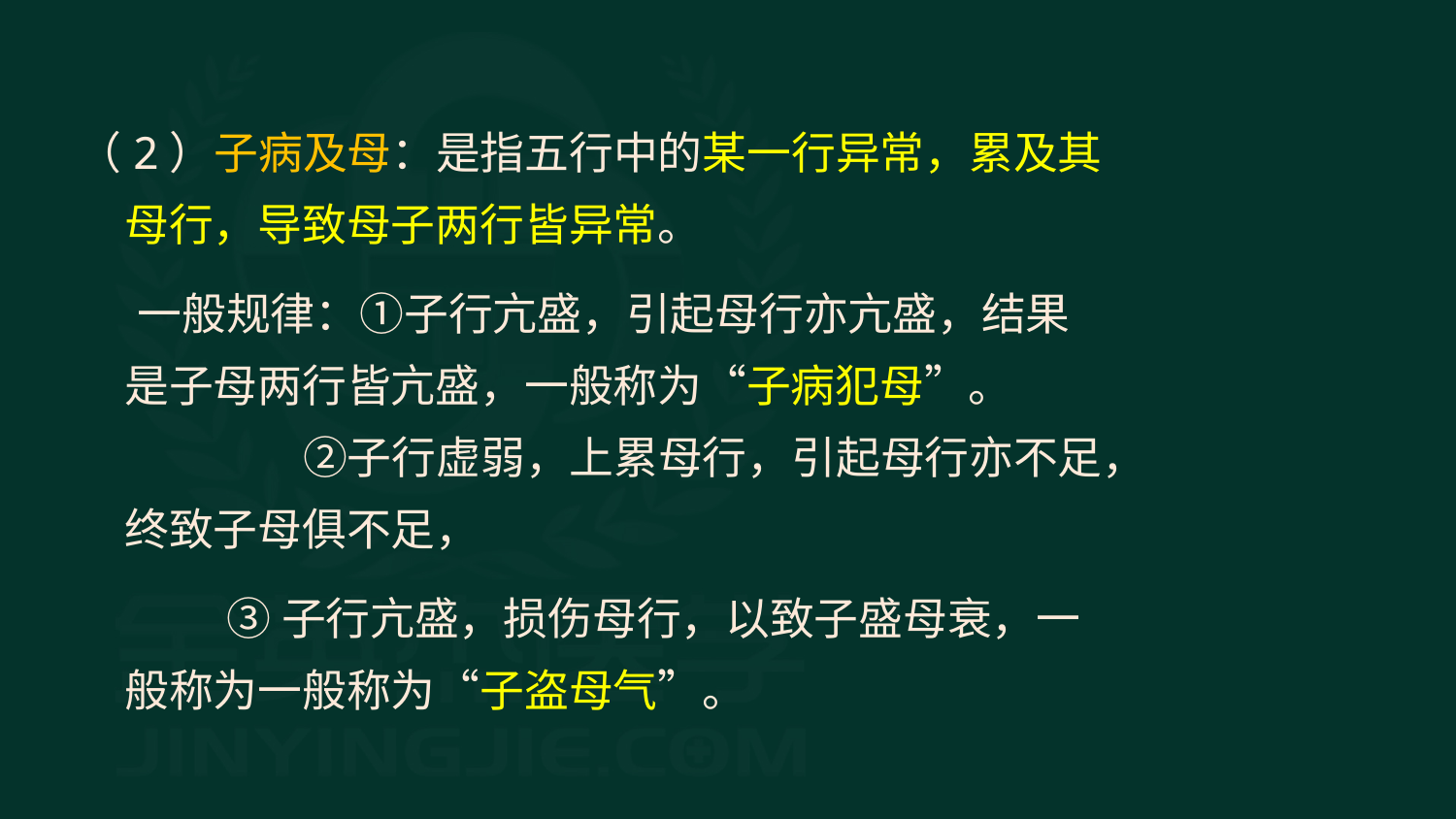

（2）子病及母：是指五行中的某一行异常，累及其母行，导致母子两行皆异常。
     一般规律：①子行亢盛，引起母行亦亢盛，结果是子母两行皆亢盛，一般称为“子病犯母”。
　　         ②子行虚弱，上累母行，引起母行亦不足，终致子母俱不足，
               ③子行亢盛，损伤母行，以致子盛母衰，一般称为一般称为“子盗母气”。